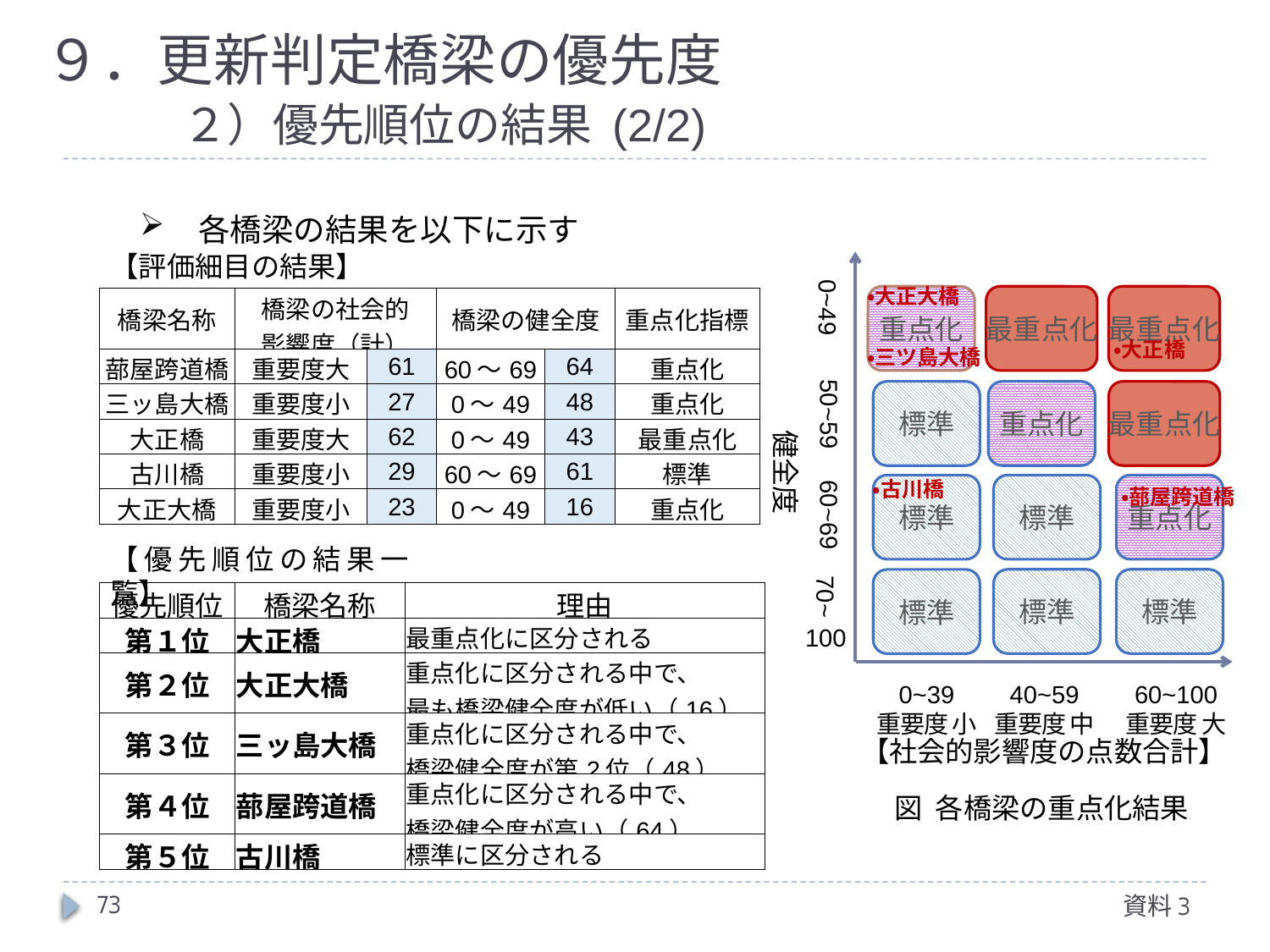

９．更新判定橋梁の優先度

　　２）優先順位の結果 (2/2)
各橋梁の結果を以下に示す
【評価細目の結果】
0~49
重点化
最重点化
最重点化
50~59
標準
重点化
最重点化
健全度
60~69
標準
標準
重点化
70~
標準
標準
標準
100
0~39
重要度 小
40~59
重要度 中
60~100
重要度 大
【社会的影響度の点数合計】
・大正大橋
・大正橋
・三ツ島大橋
・古川橋
・蔀屋跨道橋
| 橋梁名称 | 橋梁の社会的 影響度（計） |  | 橋梁の健全度 |  | 重点化指標 |
| --- | --- | --- | --- | --- | --- |
| 蔀屋跨道橋 | 重要度大 | 61 | 60～69 | 64 | 重点化 |
| 三ッ島大橋 | 重要度小 | 27 | 0～49 | 48 | 重点化 |
| 大正橋 | 重要度大 | 62 | 0～49 | 43 | 最重点化 |
| 古川橋 | 重要度小 | 29 | 60～69 | 61 | 標準 |
| 大正大橋 | 重要度小 | 23 | 0～49 | 16 | 重点化 |
【優先順位の結果一覧】
| 優先順位 | 橋梁名称 | 理由 |
| --- | --- | --- |
| 第１位 | 大正橋 | 最重点化に区分される |
| 第２位 | 大正大橋 | 重点化に区分される中で、 最も橋梁健全度が低い（16） |
| 第３位 | 三ッ島大橋 | 重点化に区分される中で、 橋梁健全度が第2位（48） |
| 第４位 | 蔀屋跨道橋 | 重点化に区分される中で、 橋梁健全度が高い（64） |
| 第５位 | 古川橋 | 標準に区分される |
図  各橋梁の重点化結果
73
資料3